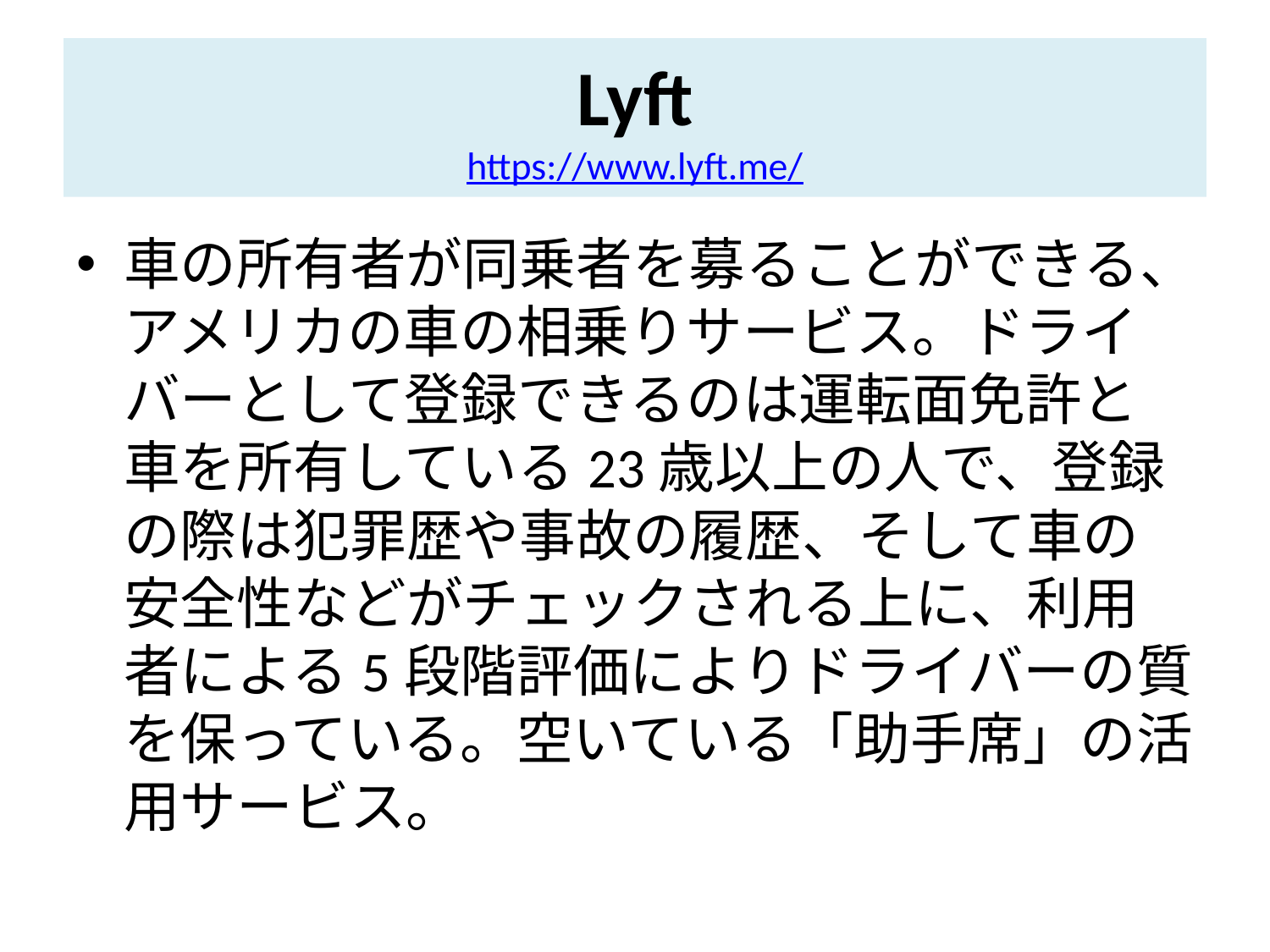

# Lyft https://www.lyft.me/
車の所有者が同乗者を募ることができる、アメリカの車の相乗りサービス。ドライバーとして登録できるのは運転面免許と車を所有している23歳以上の人で、登録の際は犯罪歴や事故の履歴、そして車の安全性などがチェックされる上に、利用者による5段階評価によりドライバーの質を保っている。空いている「助手席」の活用サービス。